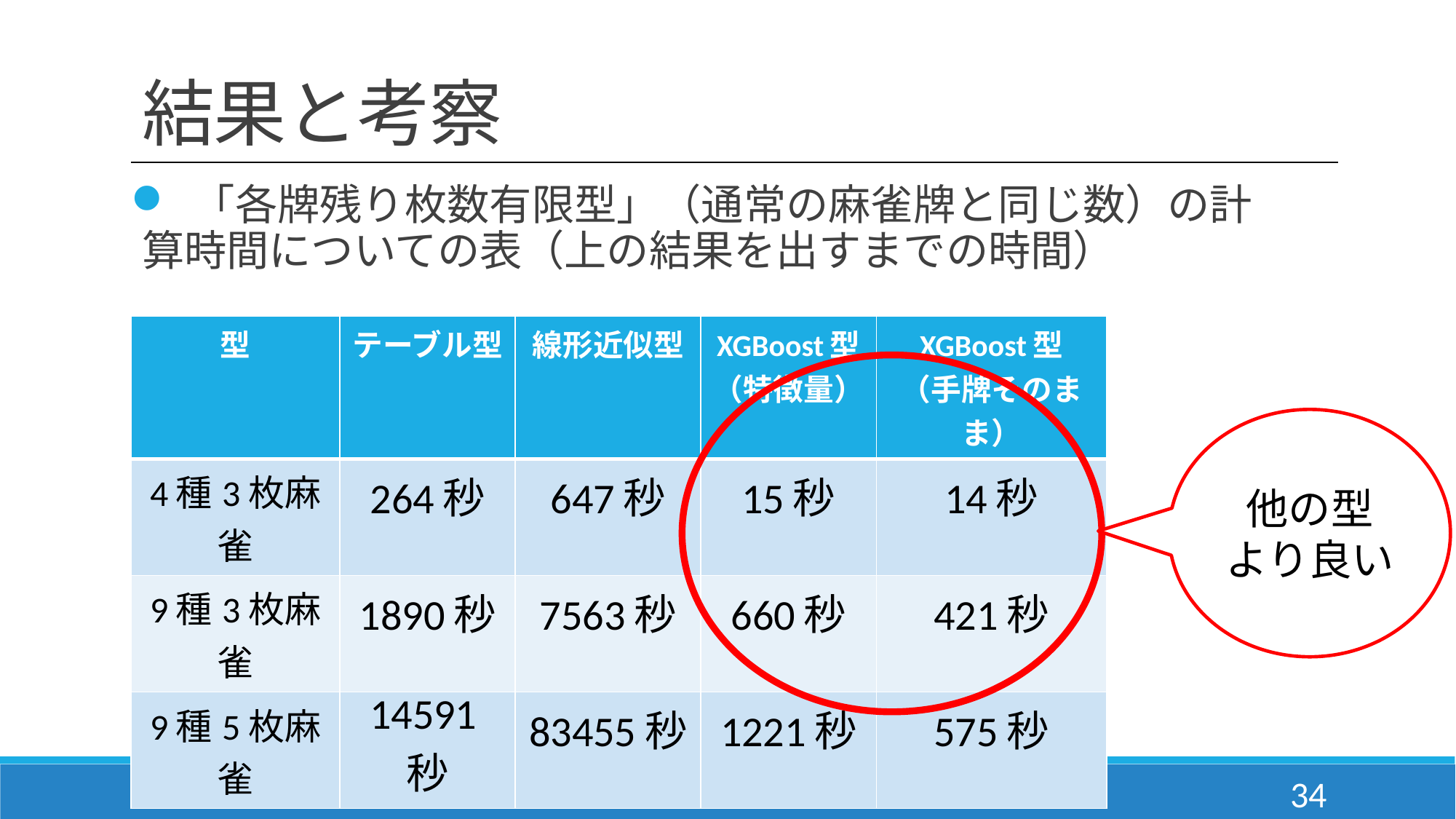

# 結果と考察
 「各牌残り枚数有限型」（通常の麻雀牌と同じ数）の計算時間についての表（上の結果を出すまでの時間）

| 型 | テーブル型 | 線形近似型 | XGBoost型 （特徴量） | XGBoost型 （手牌そのまま） |
| --- | --- | --- | --- | --- |
| 4種3枚麻雀 | 264秒 | 647秒 | 15秒 | 14秒 |
| 9種3枚麻雀 | 1890秒 | 7563秒 | 660秒 | 421秒 |
| 9種5枚麻雀 | 14591秒 | 83455秒 | 1221秒 | 575秒 |

他の型
より良い
34